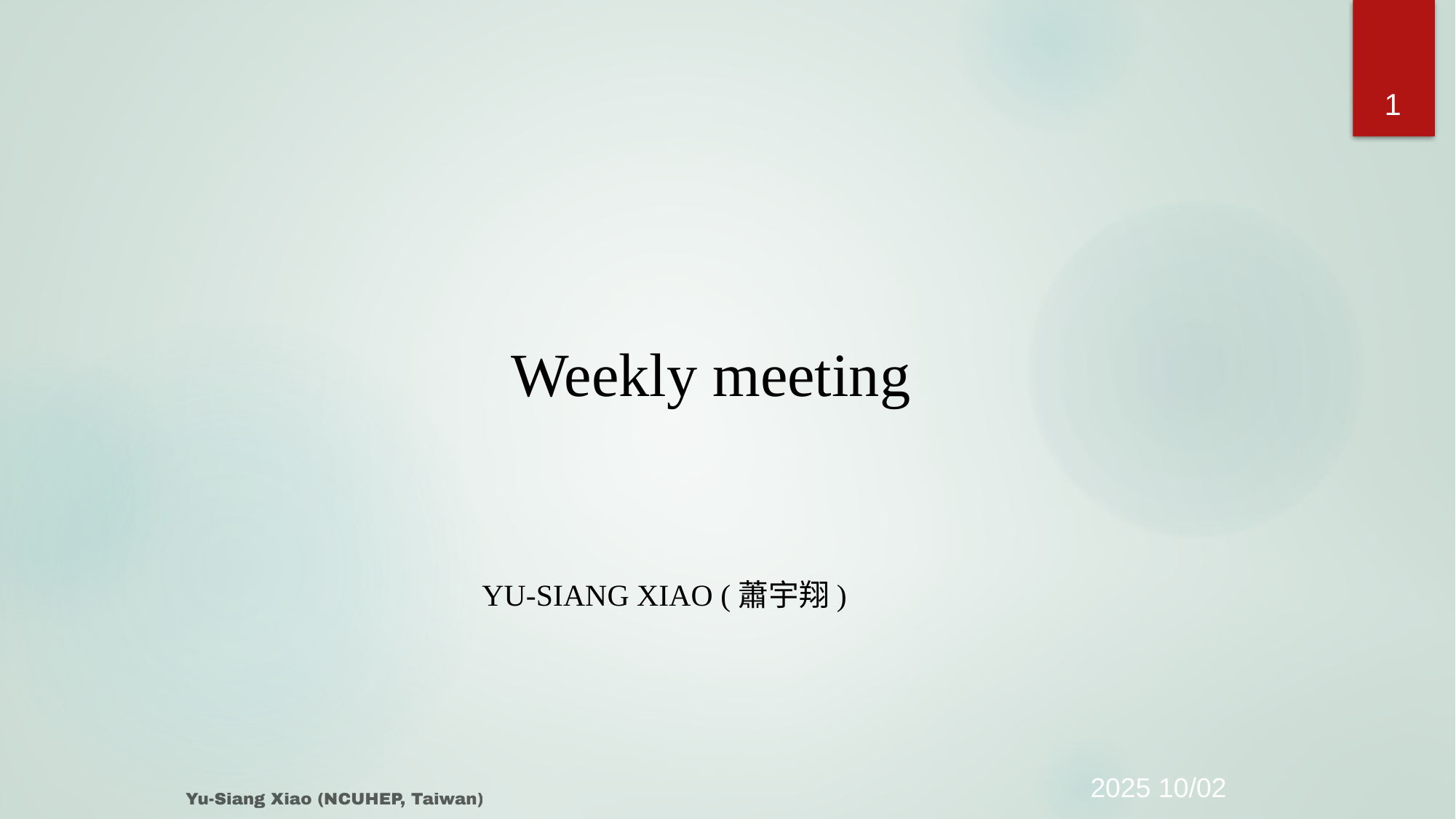

1
# Weekly meeting
Yu-Siang Xiao (蕭宇翔)
2025 10/02
Yu-Siang Xiao (NCUHEP, Taiwan)